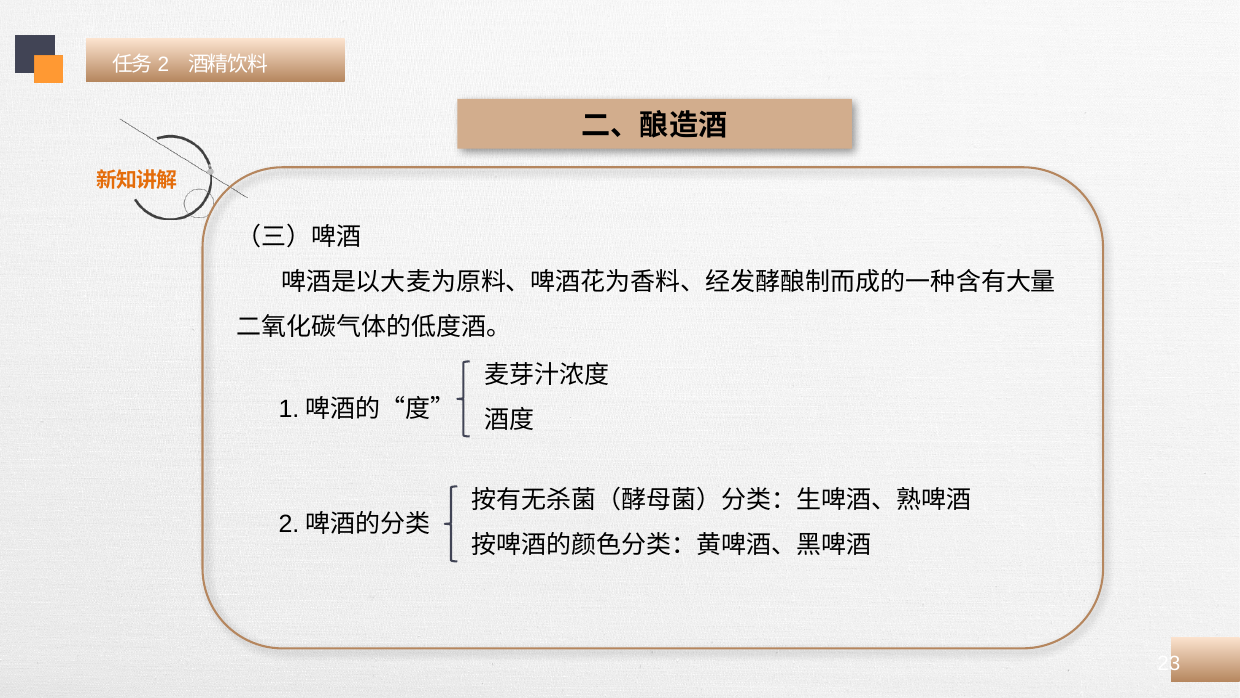

任务2   酒精饮料
二、酿造酒

（三）啤酒
       啤酒是以大麦为原料、啤酒花为香料、经发酵酿制而成的一种含有大量二氧化碳气体的低度酒。
      1.啤酒的“度”

      2.啤酒的分类
麦芽汁浓度
酒度

按有无杀菌（酵母菌）分类：生啤酒、熟啤酒
按啤酒的颜色分类：黄啤酒、黑啤酒